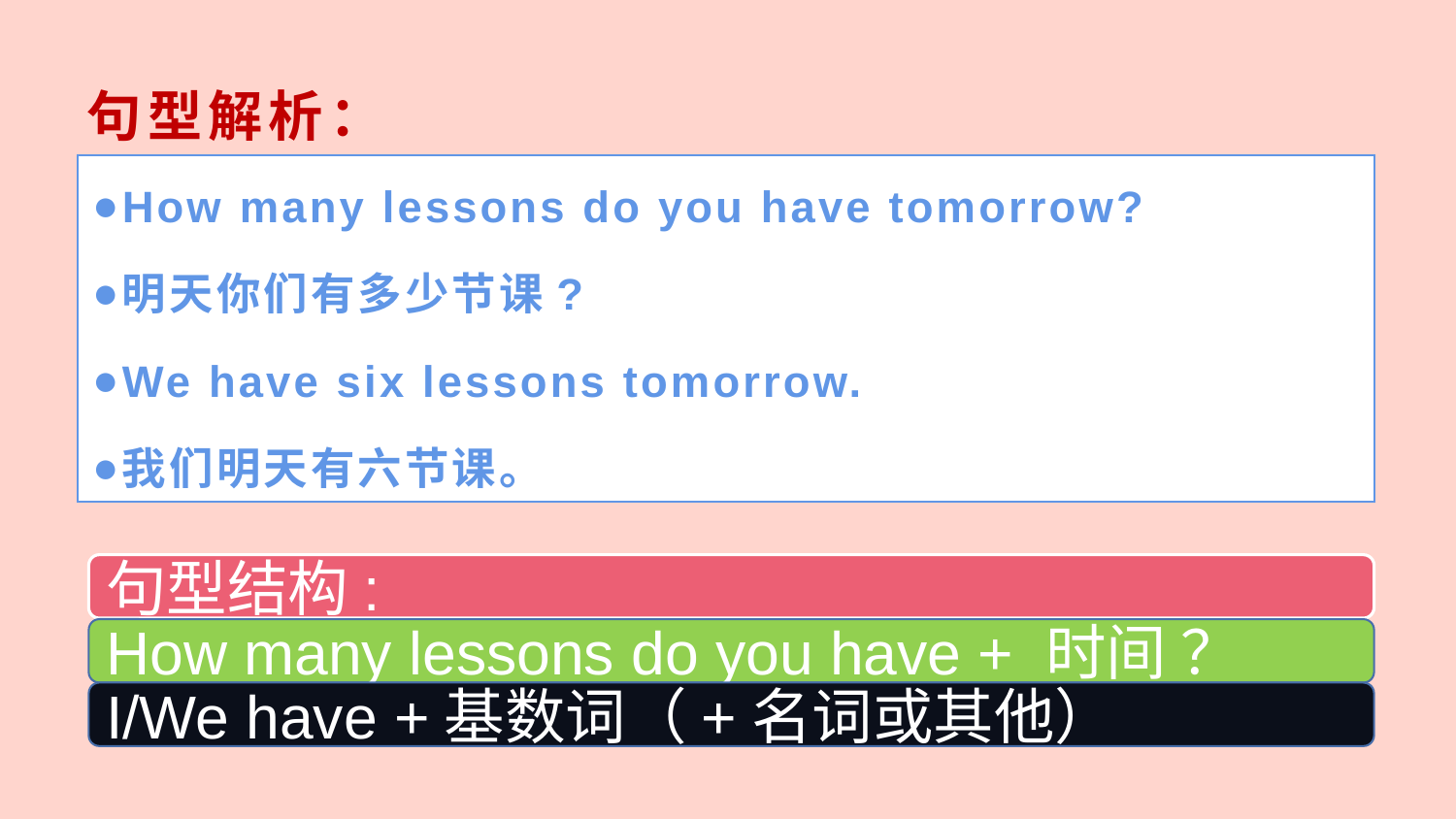

# 句型解析：
How many lessons do you have tomorrow?
明天你们有多少节课?
We have six lessons tomorrow.
我们明天有六节课。

句型结构:
How many lessons do you have + 时间 ？
I/We have +基数词（+名词或其他）